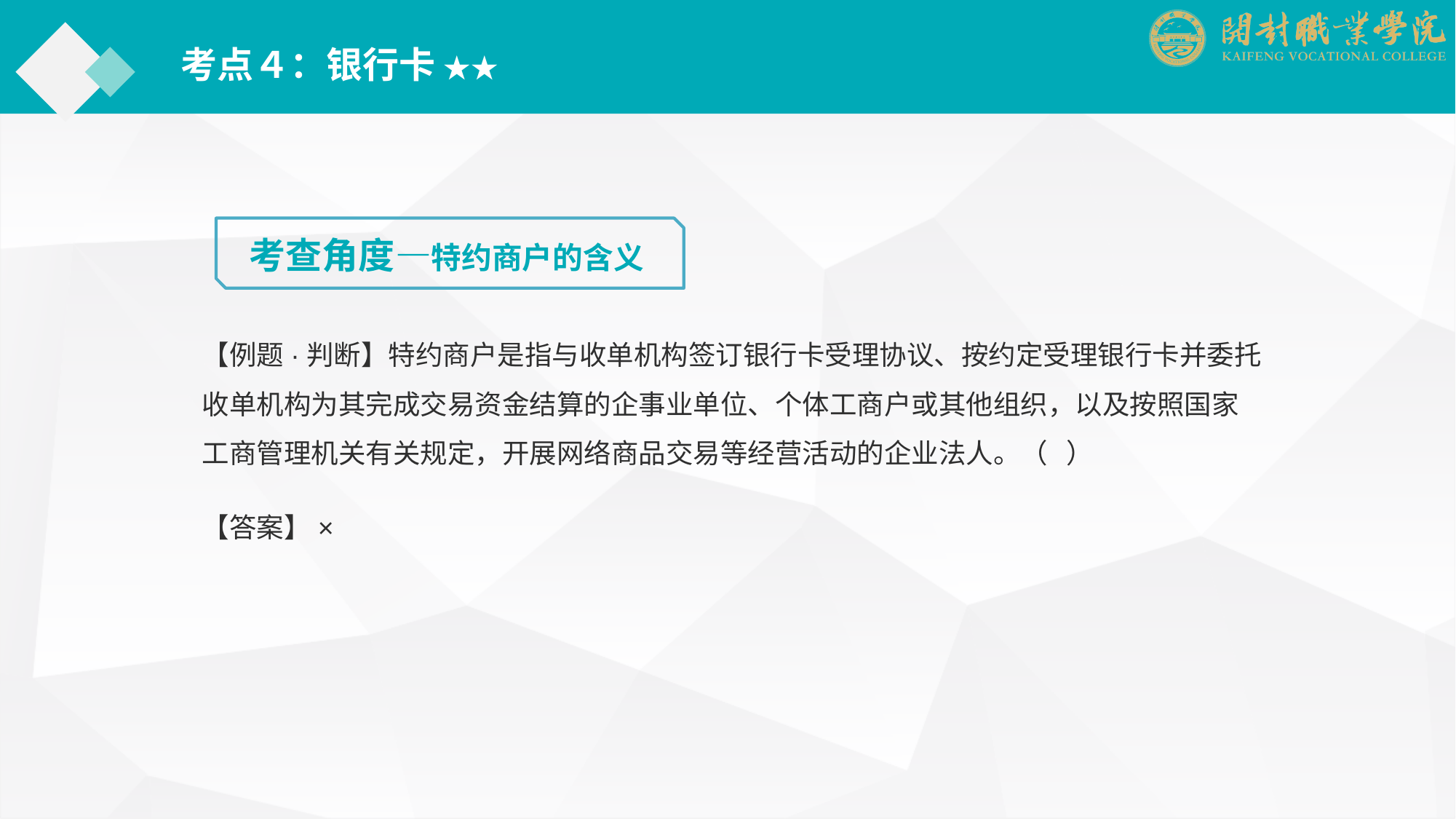

考点４：银行卡 ★★

考查角度—特约商户的含义
【例题·判断】特约商户是指与收单机构签订银行卡受理协议、按约定受理银行卡并委托收单机构为其完成交易资金结算的企事业单位、个体工商户或其他组织，以及按照国家工商管理机关有关规定，开展网络商品交易等经营活动的企业法人。（   ）
【答案】×